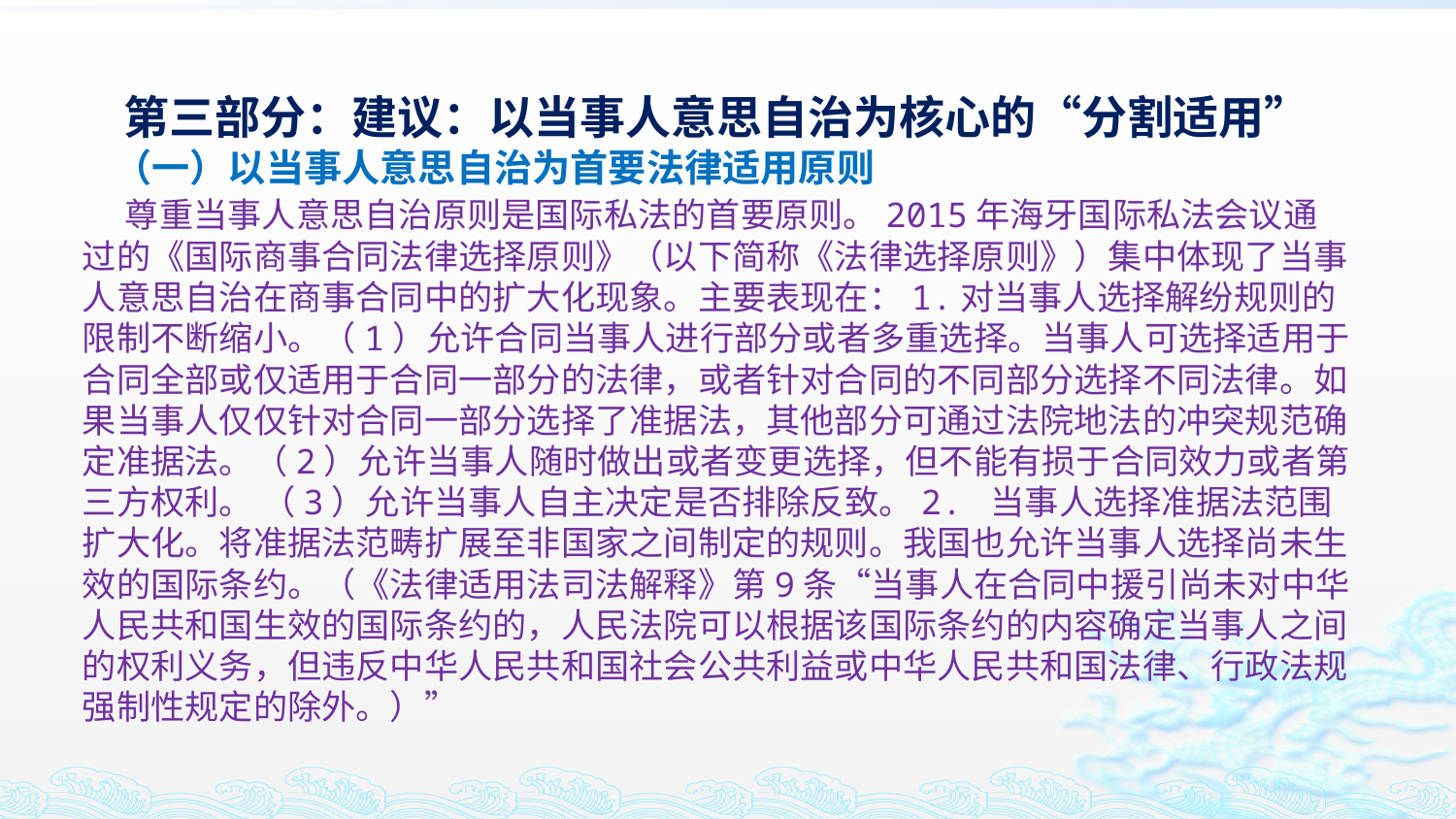

第三部分：建议：以当事人意思自治为核心的“分割适用”
    （一）以当事人意思自治为首要法律适用原则
     尊重当事人意思自治原则是国际私法的首要原则。2015年海牙国际私法会议通过的《国际商事合同法律选择原则》（以下简称《法律选择原则》）集中体现了当事人意思自治在商事合同中的扩大化现象。主要表现在：1.对当事人选择解纷规则的限制不断缩小。（1）允许合同当事人进行部分或者多重选择。当事人可选择适用于合同全部或仅适用于合同一部分的法律，或者针对合同的不同部分选择不同法律。如果当事人仅仅针对合同一部分选择了准据法，其他部分可通过法院地法的冲突规范确定准据法。（2）允许当事人随时做出或者变更选择，但不能有损于合同效力或者第三方权利。 （3）允许当事人自主决定是否排除反致。2. 当事人选择准据法范围扩大化。将准据法范畴扩展至非国家之间制定的规则。我国也允许当事人选择尚未生效的国际条约。（《法律适用法司法解释》第9条“当事人在合同中援引尚未对中华人民共和国生效的国际条约的，人民法院可以根据该国际条约的内容确定当事人之间的权利义务，但违反中华人民共和国社会公共利益或中华人民共和国法律、行政法规强制性规定的除外。）”